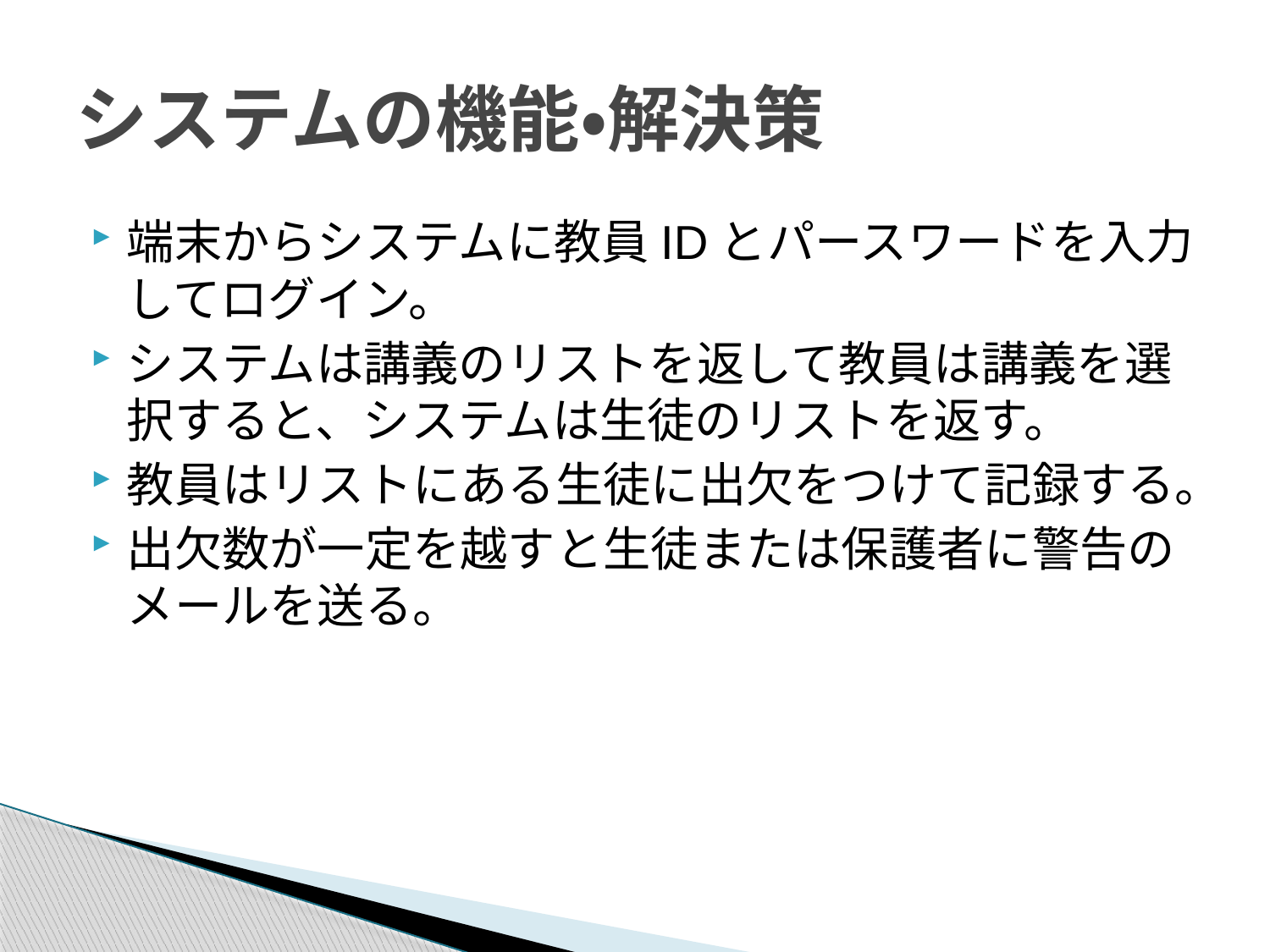

# システムの機能・解決策
端末からシステムに教員IDとパースワードを入力してログイン。
システムは講義のリストを返して教員は講義を選択すると、システムは生徒のリストを返す。
教員はリストにある生徒に出欠をつけて記録する。
出欠数が一定を越すと生徒または保護者に警告のメールを送る。